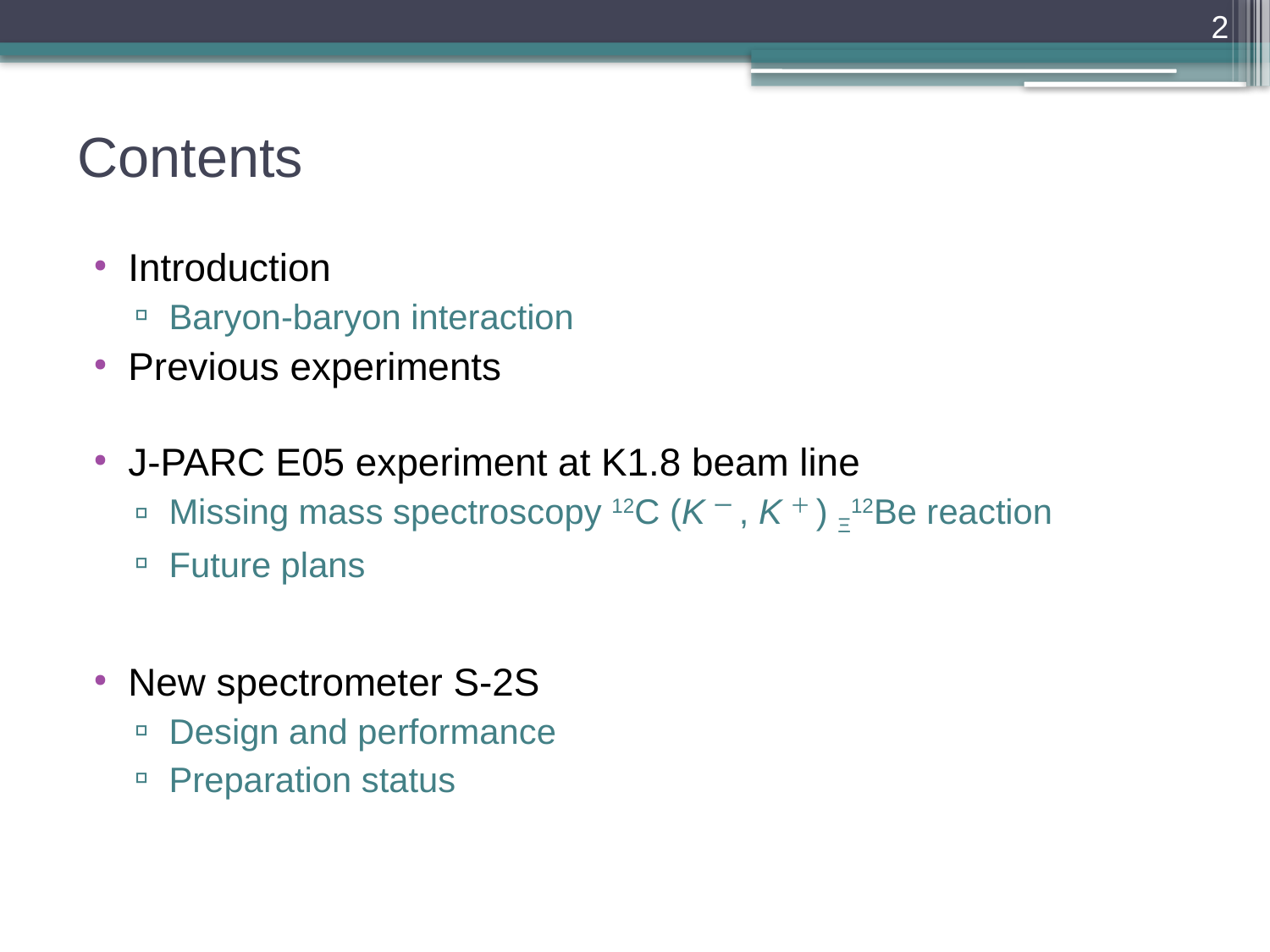

2
# Contents
Introduction
Baryon-baryon interaction
Previous experiments

J-PARC E05 experiment at K1.8 beam line
Missing mass spectroscopy 12C (Kー, K＋) Ξ12Be reaction
Future plans

New spectrometer S-2S
Design and performance
Preparation status